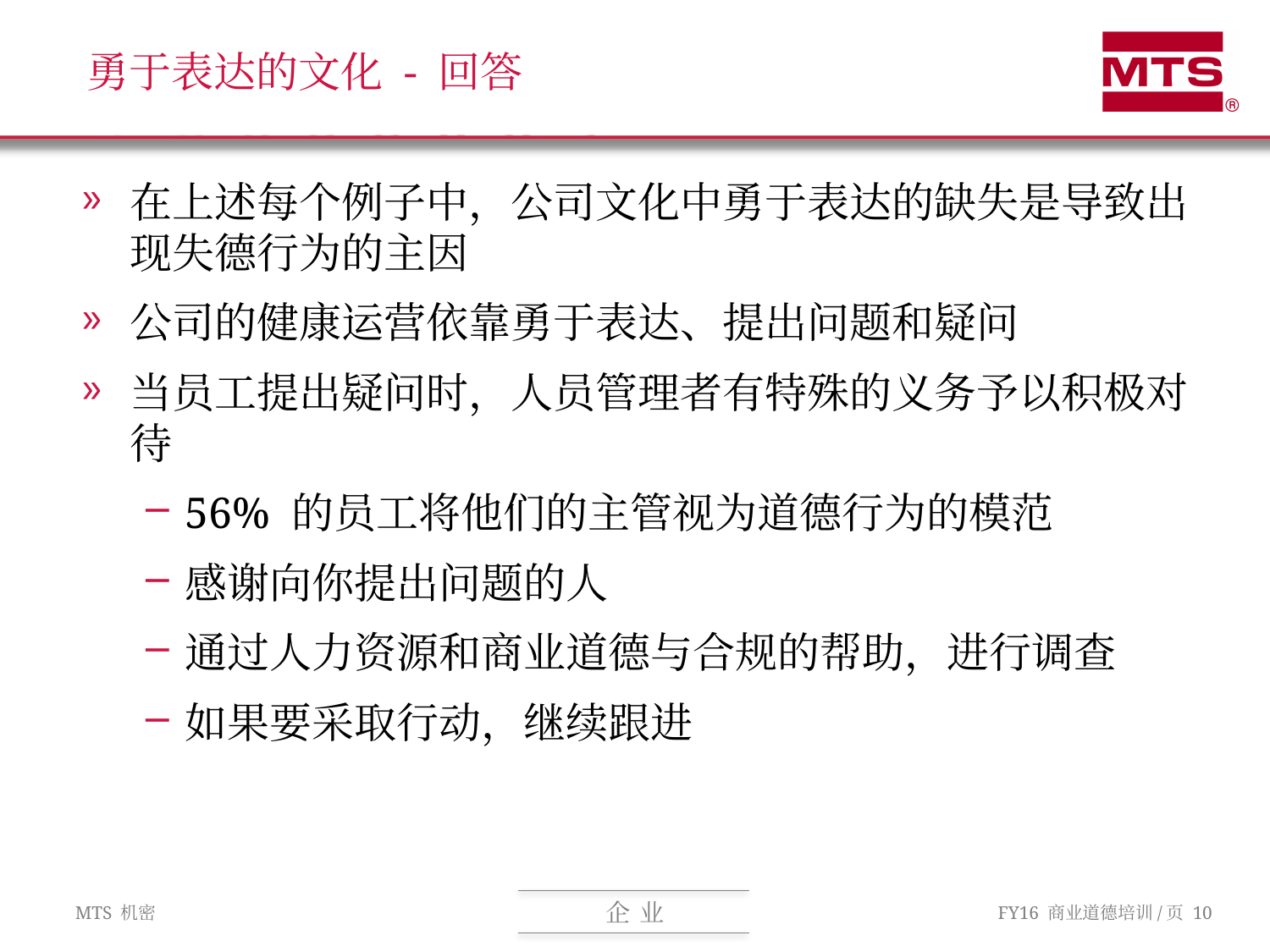

# 勇于表达的文化 - 回答
在上述每个例子中，公司文化中勇于表达的缺失是导致出现失德行为的主因
公司的健康运营依靠勇于表达、提出问题和疑问
当员工提出疑问时，人员管理者有特殊的义务予以积极对待
56% 的员工将他们的主管视为道德行为的模范
感谢向你提出问题的人
通过人力资源和商业道德与合规的帮助，进行调查
如果要采取行动，继续跟进